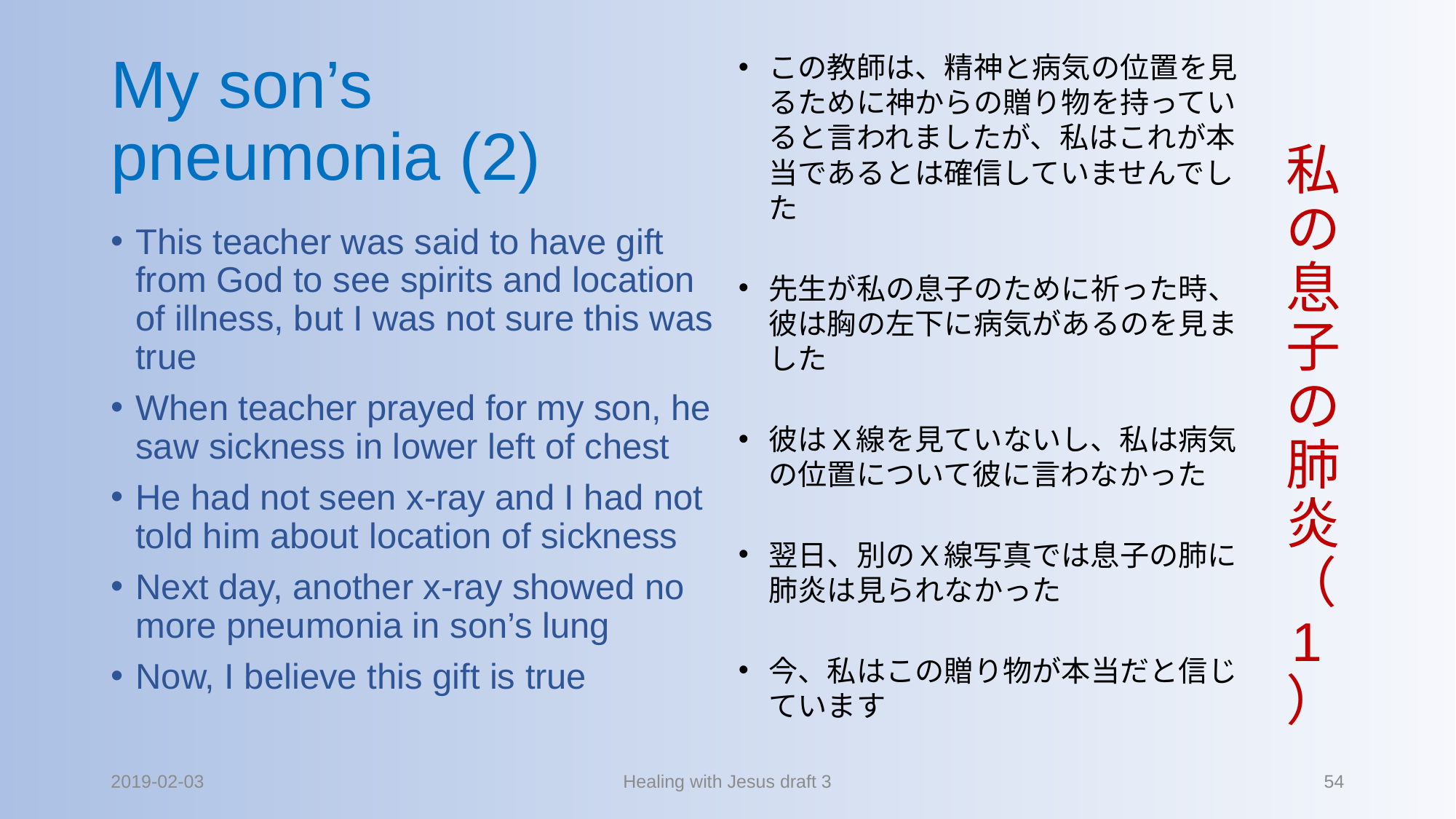

# My son’s pneumonia (2)
この教師は、精神と病気の位置を見るために神からの贈り物を持っていると言われましたが、私はこれが本当であるとは確信していませんでした
先生が私の息子のために祈った時、彼は胸の左下に病気があるのを見ました
彼はX線を見ていないし、私は病気の位置について彼に言わなかった
翌日、別のX線写真では息子の肺に肺炎は見られなかった
今、私はこの贈り物が本当だと信じています
私の息子の肺炎（1）
This teacher was said to have gift from God to see spirits and location of illness, but I was not sure this was true
When teacher prayed for my son, he saw sickness in lower left of chest
He had not seen x-ray and I had not told him about location of sickness
Next day, another x-ray showed no more pneumonia in son’s lung
Now, I believe this gift is true
2019-02-03
Healing with Jesus draft 3
54